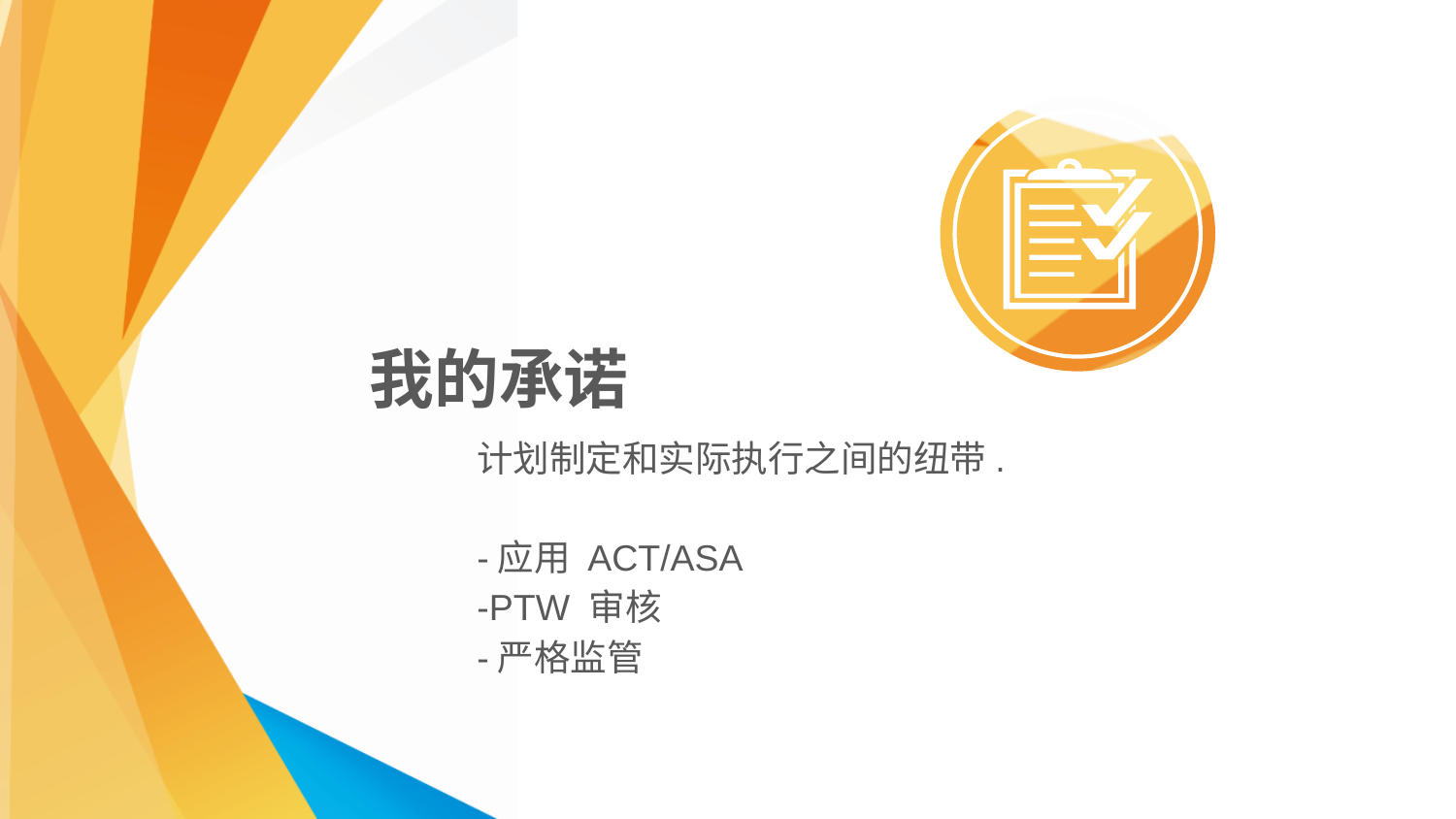

我的承诺
计划制定和实际执行之间的纽带.

-应用 ACT/ASA
-PTW 审核
-严格监管